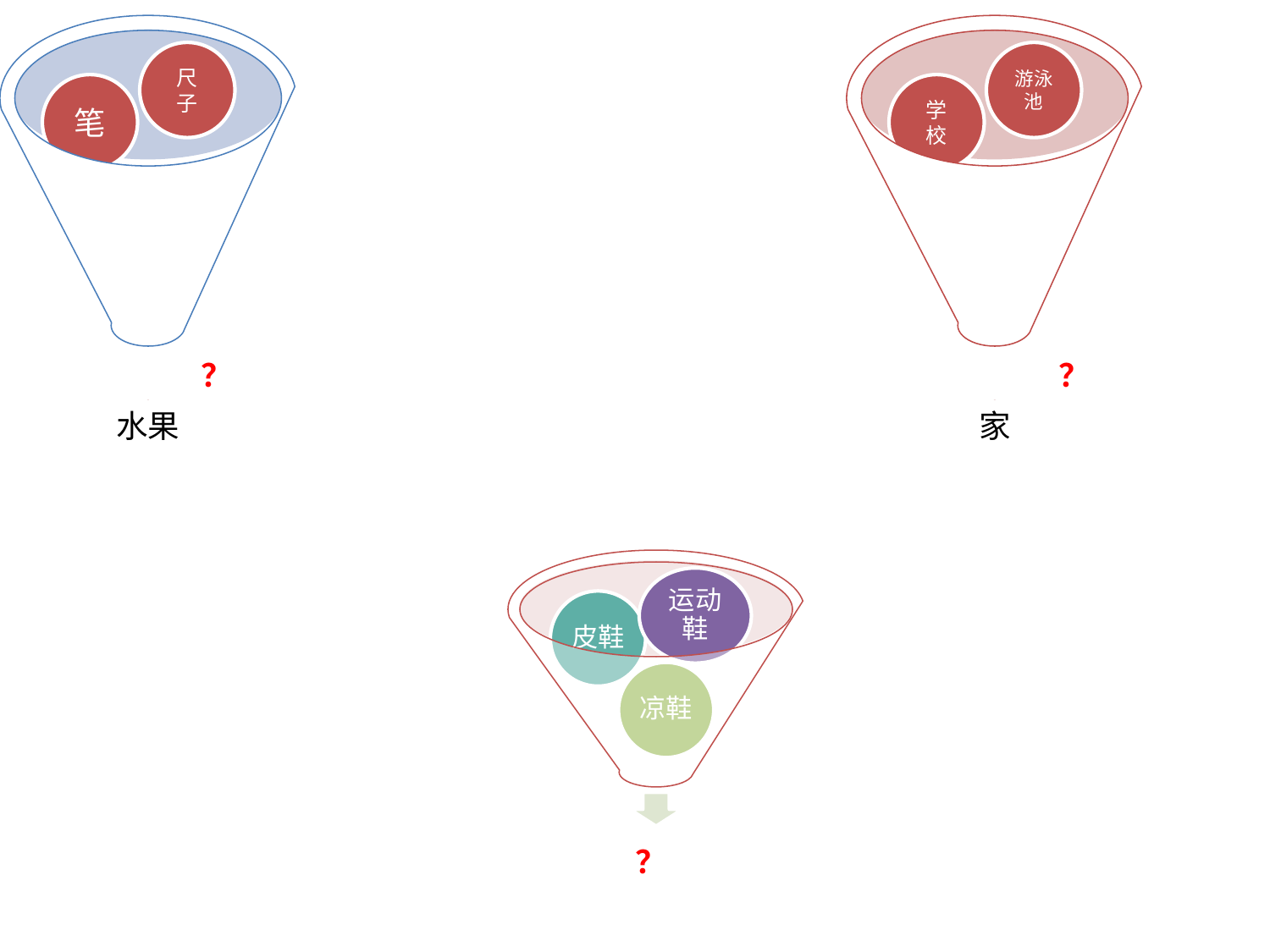

尺子
笔
橡皮
水果
游泳池
学校
图书馆
家
？
？
动物
凉鞋
皮鞋
运动鞋
？